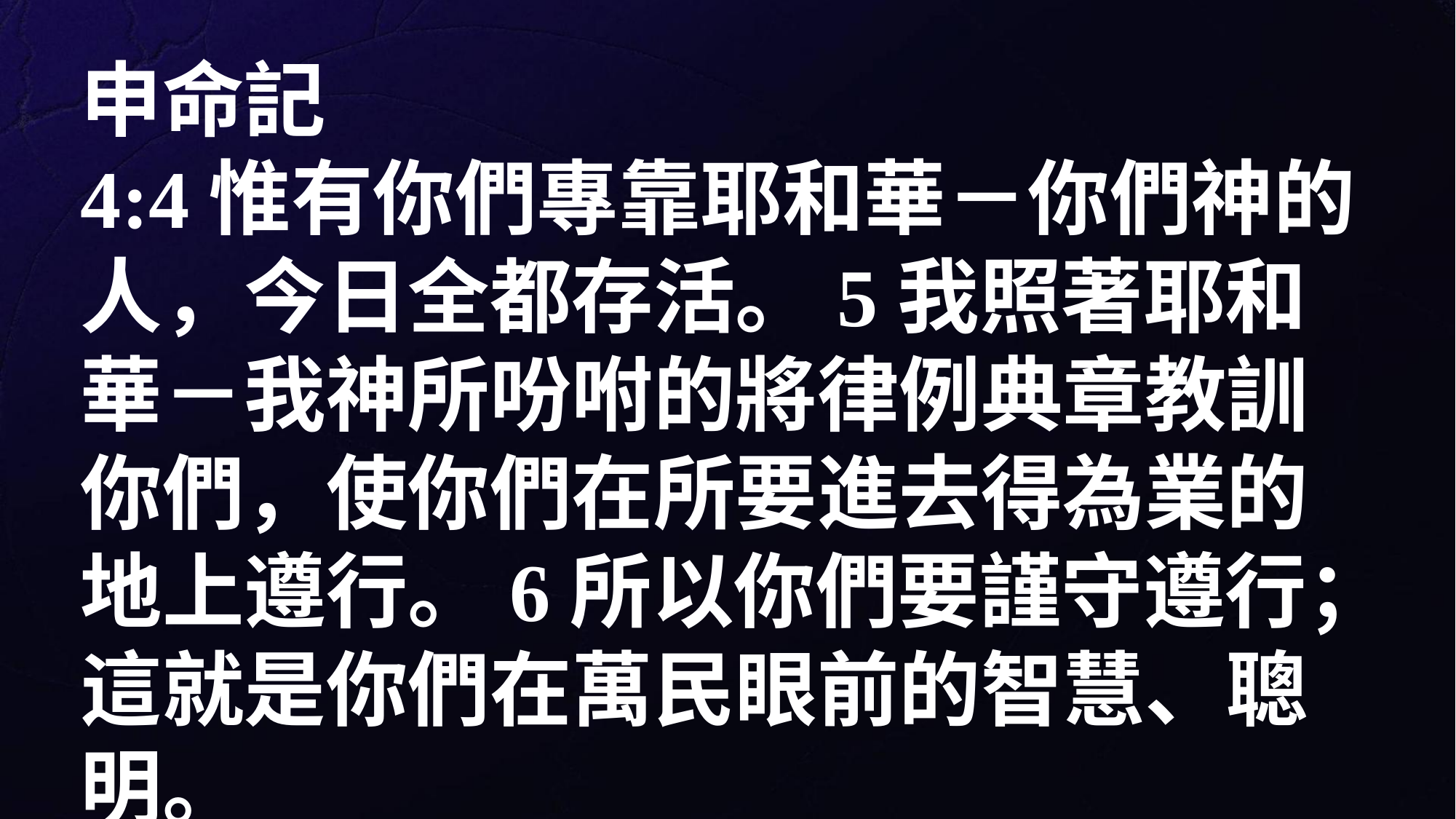

申命記
4:4惟有你們專靠耶和華－你們神的人，今日全都存活。5我照著耶和華－我神所吩咐的將律例典章教訓你們，使你們在所要進去得為業的地上遵行。6所以你們要謹守遵行；這就是你們在萬民眼前的智慧、聰明。